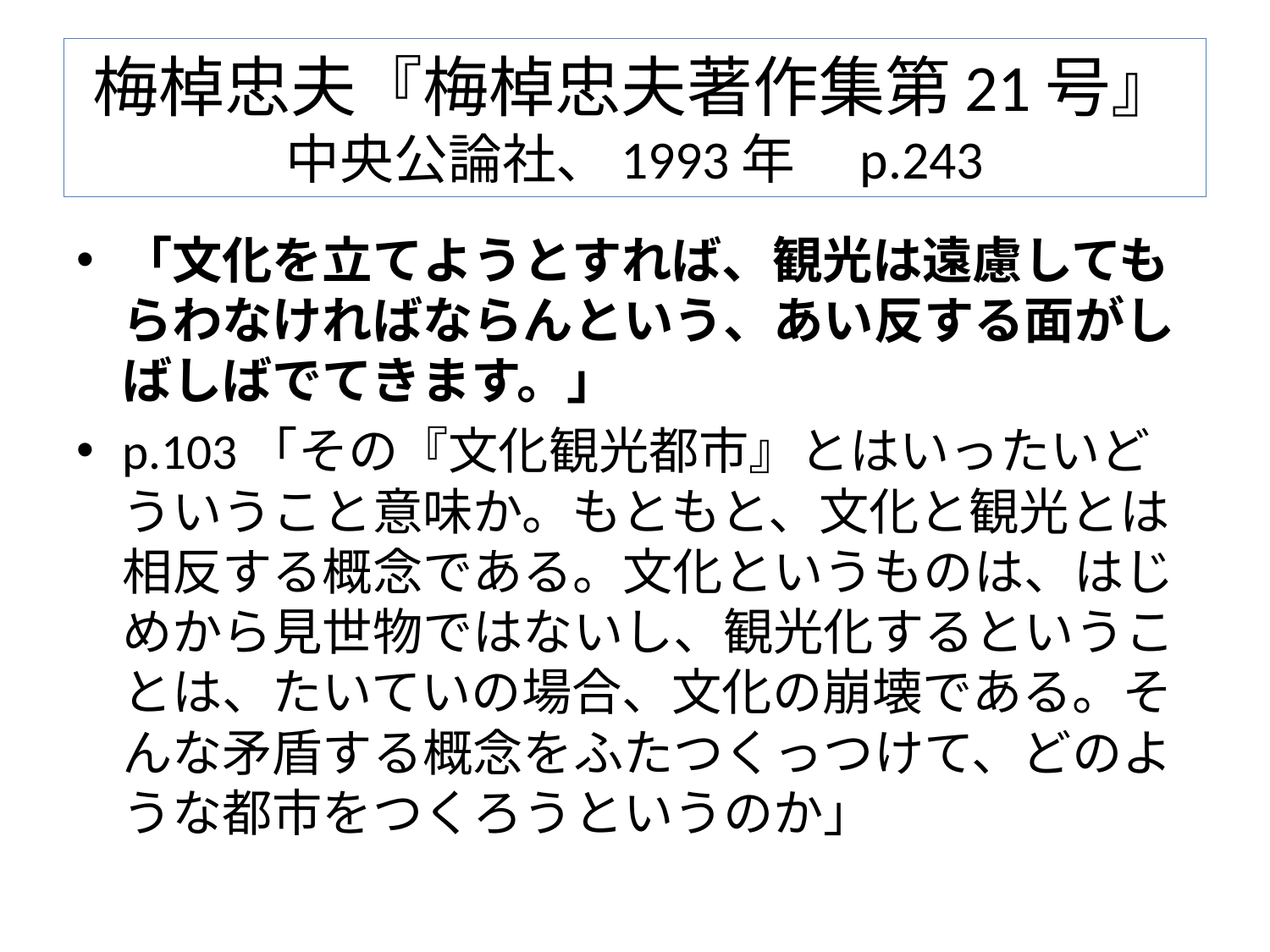

# 梅棹忠夫『梅棹忠夫著作集第21号』 中央公論社、1993年　p.243
「文化を立てようとすれば、観光は遠慮してもらわなければならんという、あい反する面がしばしばでてきます。」
p.103「その『文化観光都市』とはいったいどういうこと意味か。もともと、文化と観光とは相反する概念である。文化というものは、はじめから見世物ではないし、観光化するということは、たいていの場合、文化の崩壊である。そんな矛盾する概念をふたつくっつけて、どのような都市をつくろうというのか」